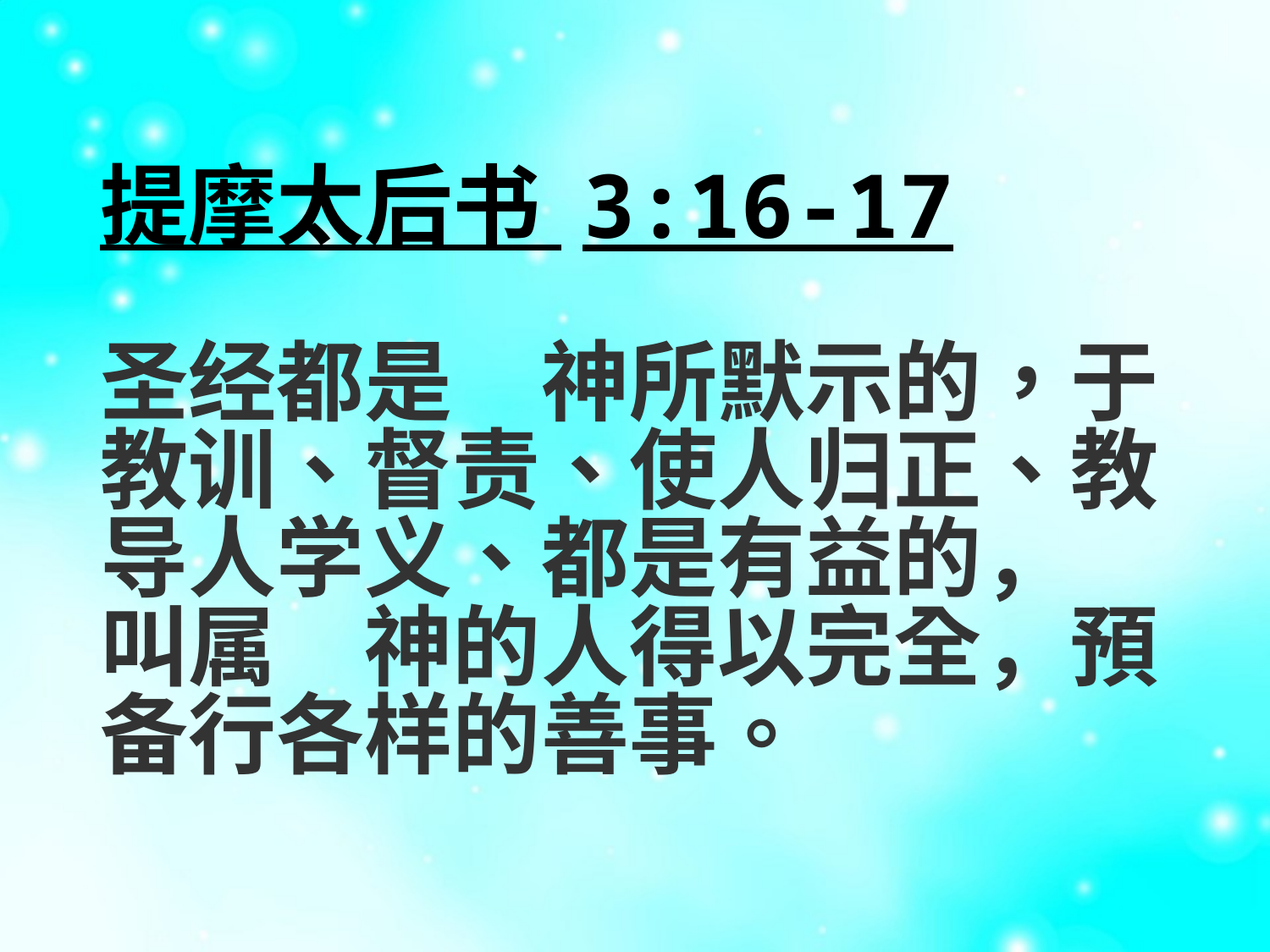

提摩太后书 3:16-17

圣经都是　神所默示的，于教训、督责、使人归正、教导人学义、都是有益的，
叫属　神的人得以完全，預备行各样的善事。